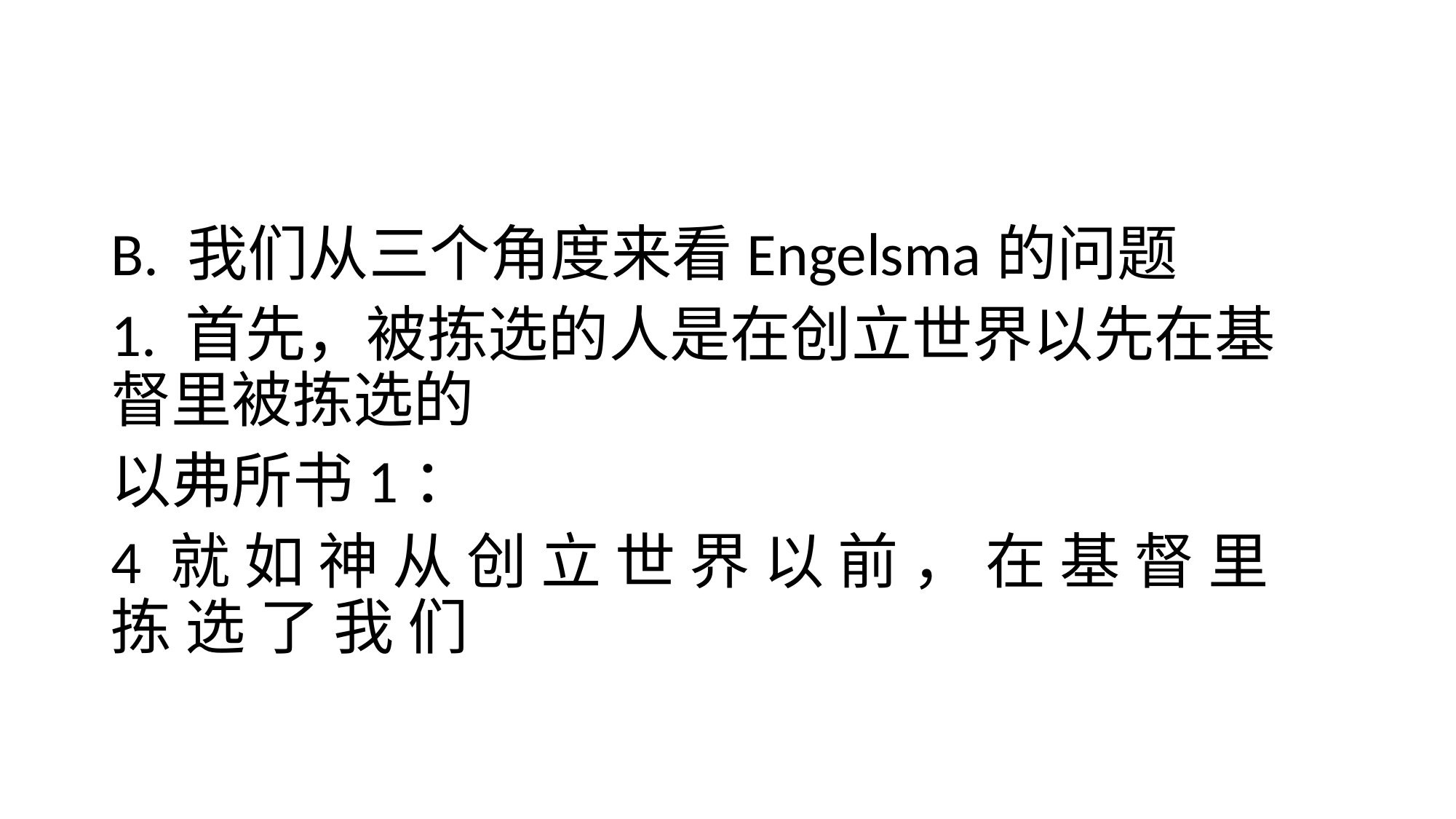

#
B. 我们从三个角度来看Engelsma的问题
1. 首先，被拣选的人是在创立世界以先在基督里被拣选的
以弗所书1：
4 就 如 神 从 创 立 世 界 以 前 ， 在 基 督 里 拣 选 了 我 们